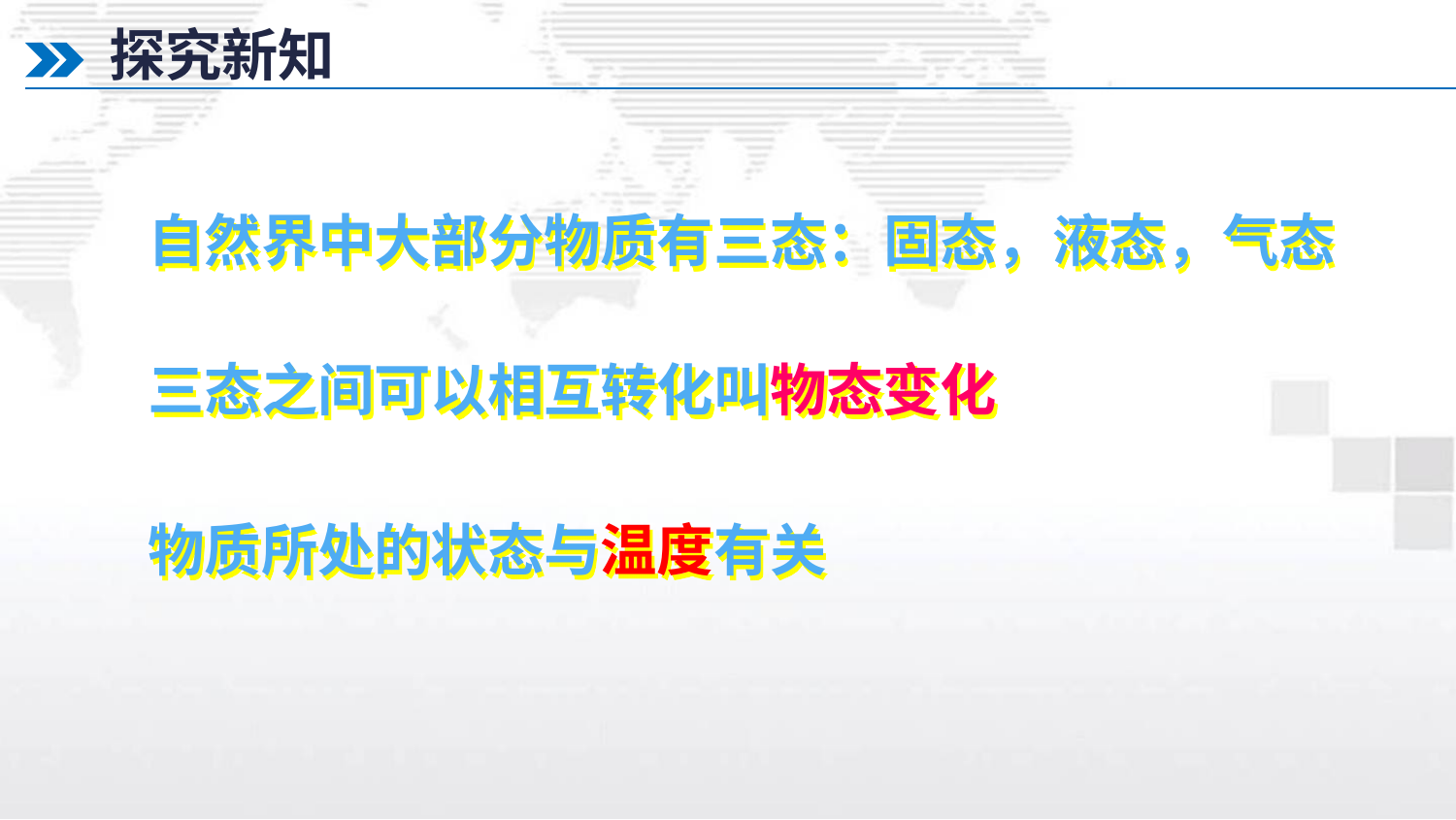

# 探究新知
自然界中大部分物质有三态：固态，液态，气态
三态之间可以相互转化叫物态变化
物质所处的状态与温度有关